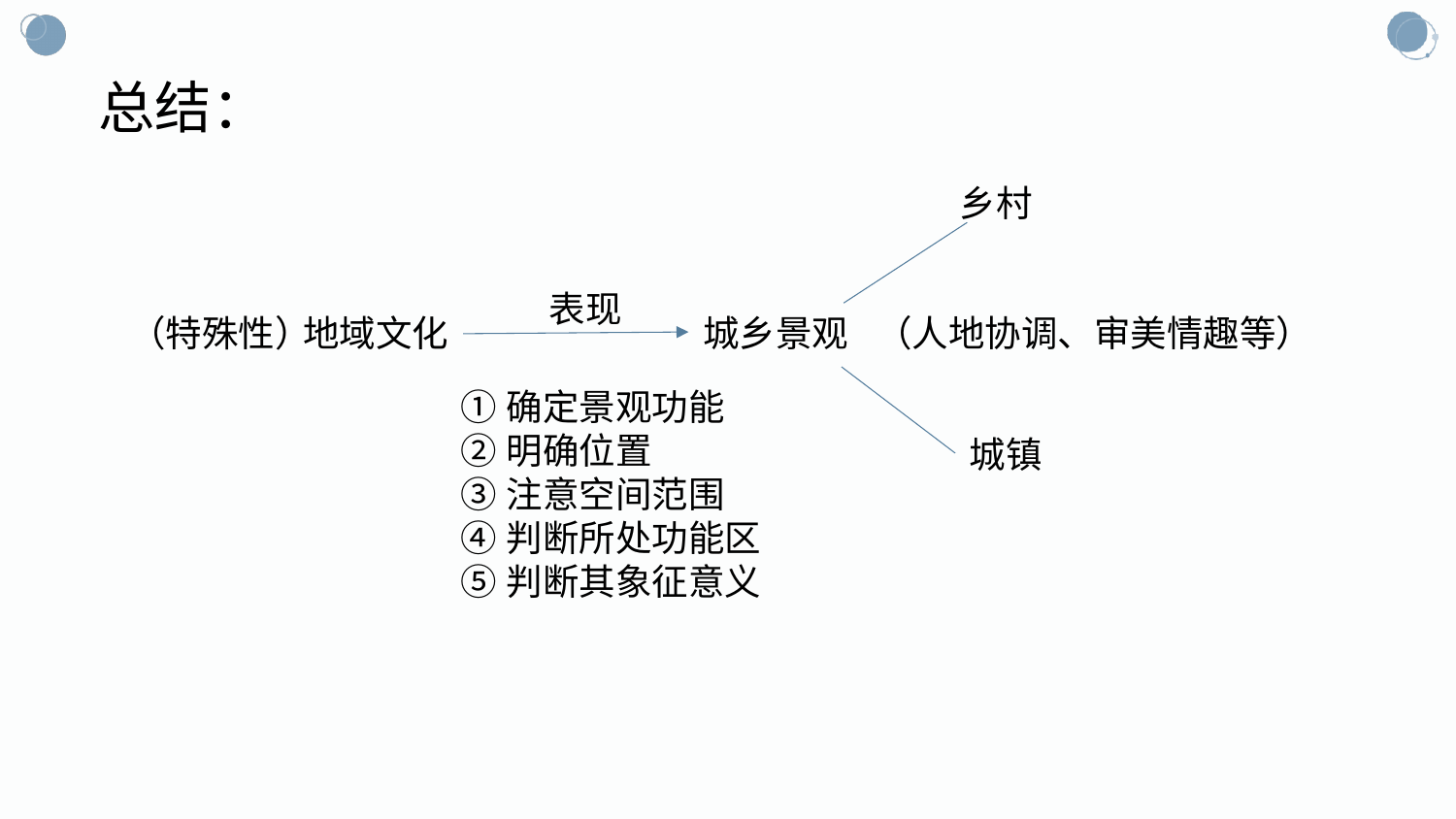

总结：
乡村
表现
（特殊性）
地域文化
城乡景观
（人地协调、审美情趣等）
①确定景观功能
②明确位置
③注意空间范围
④判断所处功能区
⑤判断其象征意义
城镇